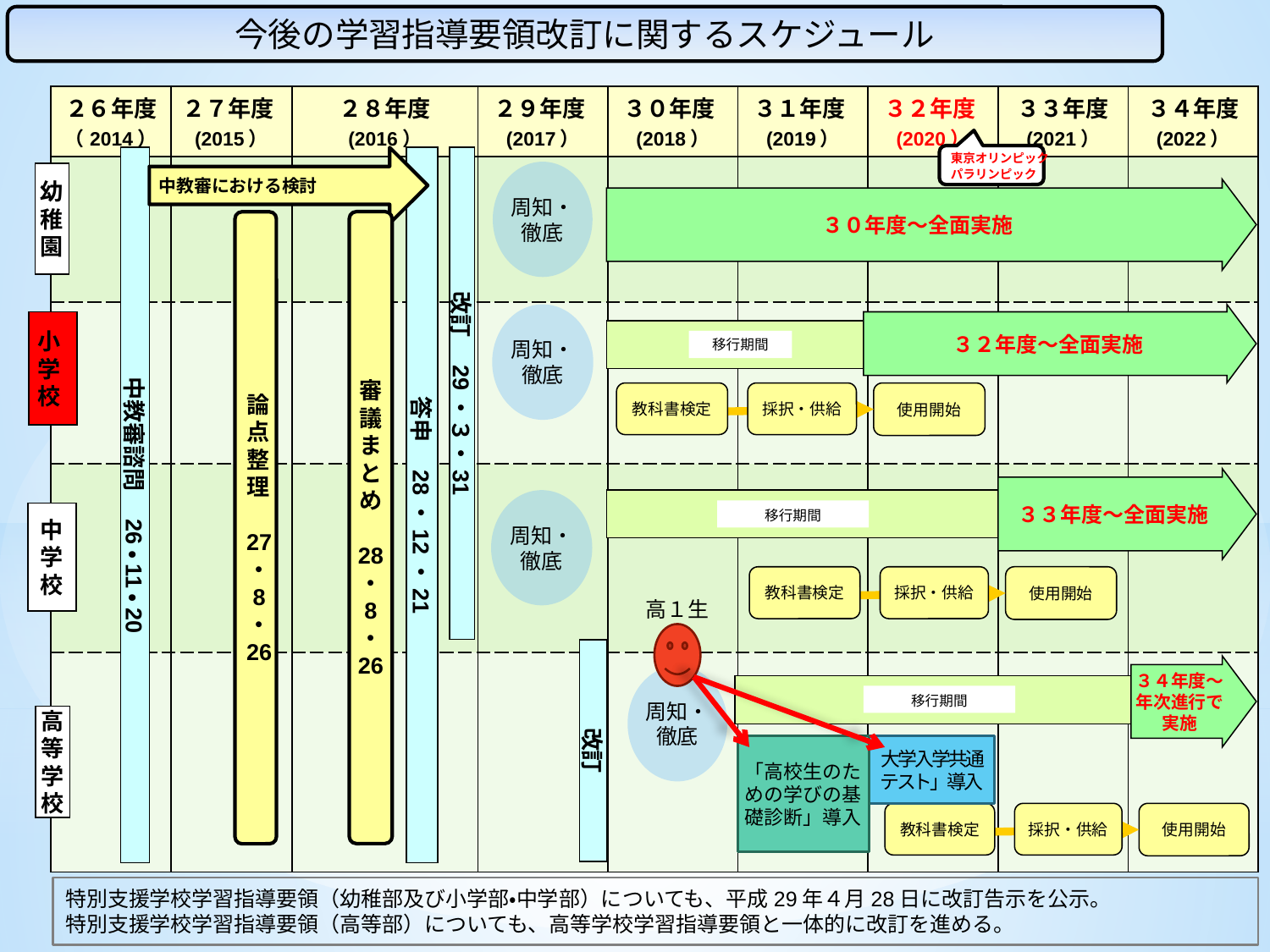

今後の学習指導要領改訂に関するスケジュール
| ２６年度（2014） | ２７年度(2015） | ２８年度 (2016） | ２９年度(2017） | ３０年度(2018） | ３１年度(2019） | ３２年度(2020） | ３３年度 (2021） | ３４年度 (2022） |
| --- | --- | --- | --- | --- | --- | --- | --- | --- |
|  |  |  |  |  |  |  |  |  |
|  |  |  |  |  |  |  |  |  |
|  |  |  |  |  |  |  |  |  |
|  |  |  |  |  |  |  |  |  |
東京オリンピック
パラリンピック
中教審諮問　26・11・20
中教審における検討
答申　28・12・21
改訂　29・３・31
周知・
徹底
幼稚園
３０年度～全面実施
審
議
ま
と
め

28
・
8
・
26
論
点
整
理

27
・
8
・
26
周知・
徹底
３２年度～全面実施
小学校

移行期間
教科書検定
採択・供給
使用開始

３３年度～全面実施
周知・
徹底

移行期間
中学校
教科書検定
採択・供給
使用開始

高１生

改訂
３４年度～年次進行で実施
周知・
徹底

移行期間
高等学校
「高校生のための学びの基礎診断」導入
大学入学共通テスト」導入
教科書検定
採択・供給
使用開始

特別支援学校学習指導要領（幼稚部及び小学部・中学部）についても、平成29年４月28日に改訂告示を公示。
特別支援学校学習指導要領（高等部）についても、高等学校学習指導要領と一体的に改訂を進める。